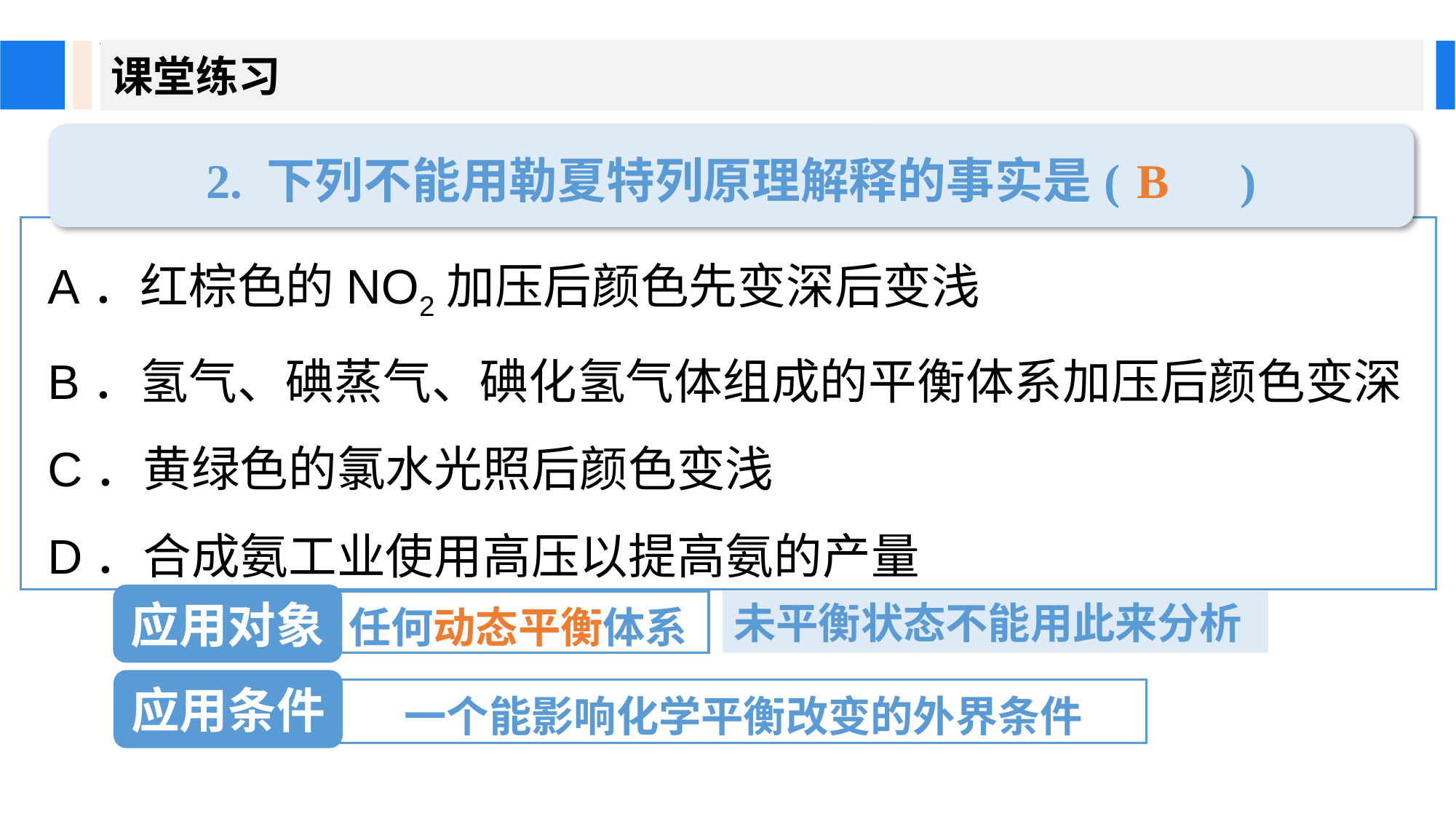

课堂练习
2. 下列不能用勒夏特列原理解释的事实是(　　)
B
A．红棕色的NO2加压后颜色先变深后变浅
B．氢气、碘蒸气、碘化氢气体组成的平衡体系加压后颜色变深
C．黄绿色的氯水光照后颜色变浅
D．合成氨工业使用高压以提高氨的产量
应用对象
未平衡状态不能用此来分析
任何动态平衡体系
应用条件
一个能影响化学平衡改变的外界条件